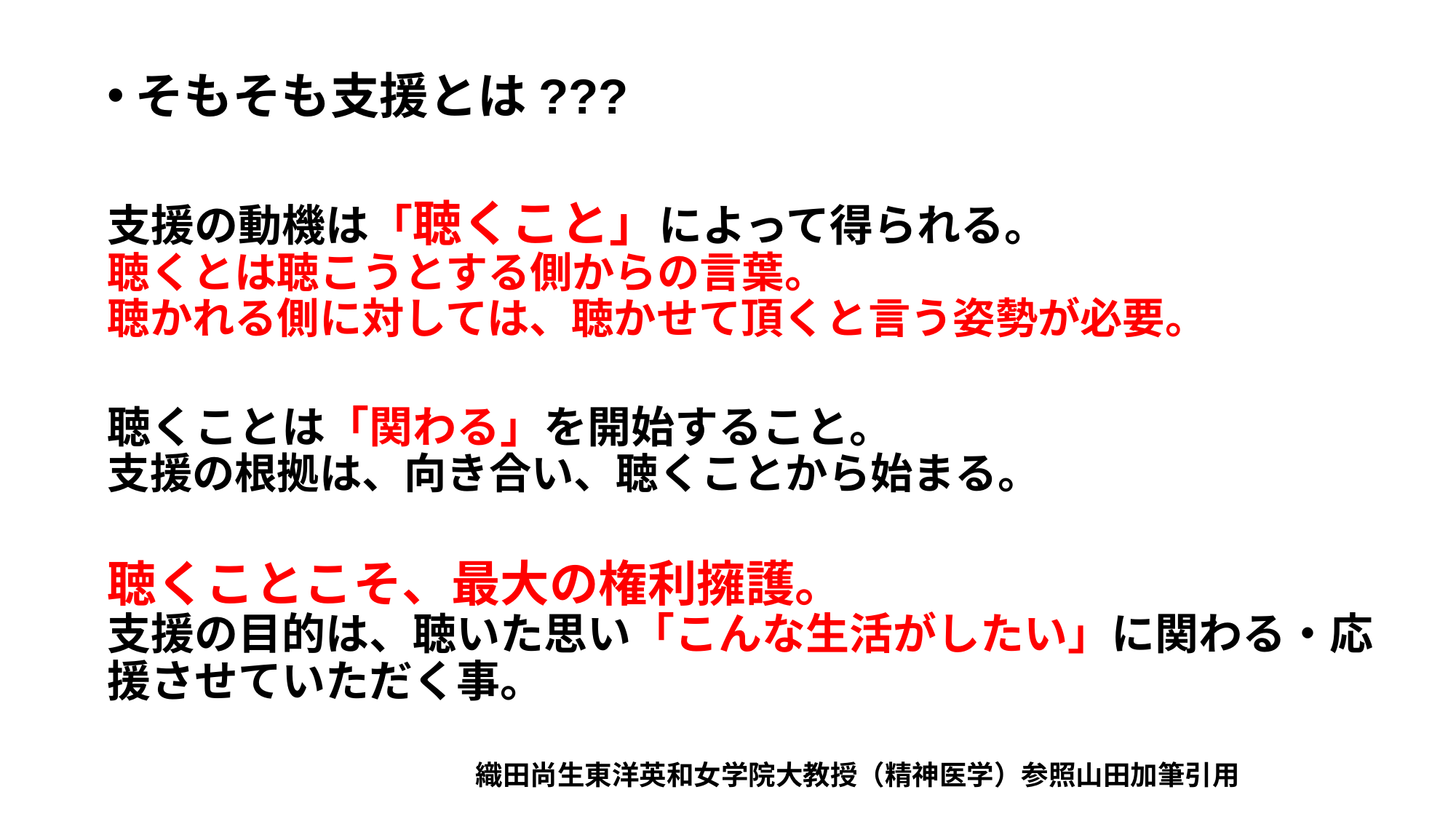

そもそも支援とは???
支援の動機は「聴くこと」によって得られる。
聴くとは聴こうとする側からの言葉。
聴かれる側に対しては、聴かせて頂くと言う姿勢が必要。
聴くことは「関わる」を開始すること。
支援の根拠は、向き合い、聴くことから始まる。
聴くことこそ、最大の権利擁護。
支援の目的は、聴いた思い「こんな生活がしたい」に関わる・応援させていただく事。
織田尚生東洋英和女学院大教授（精神医学）参照山田加筆引用